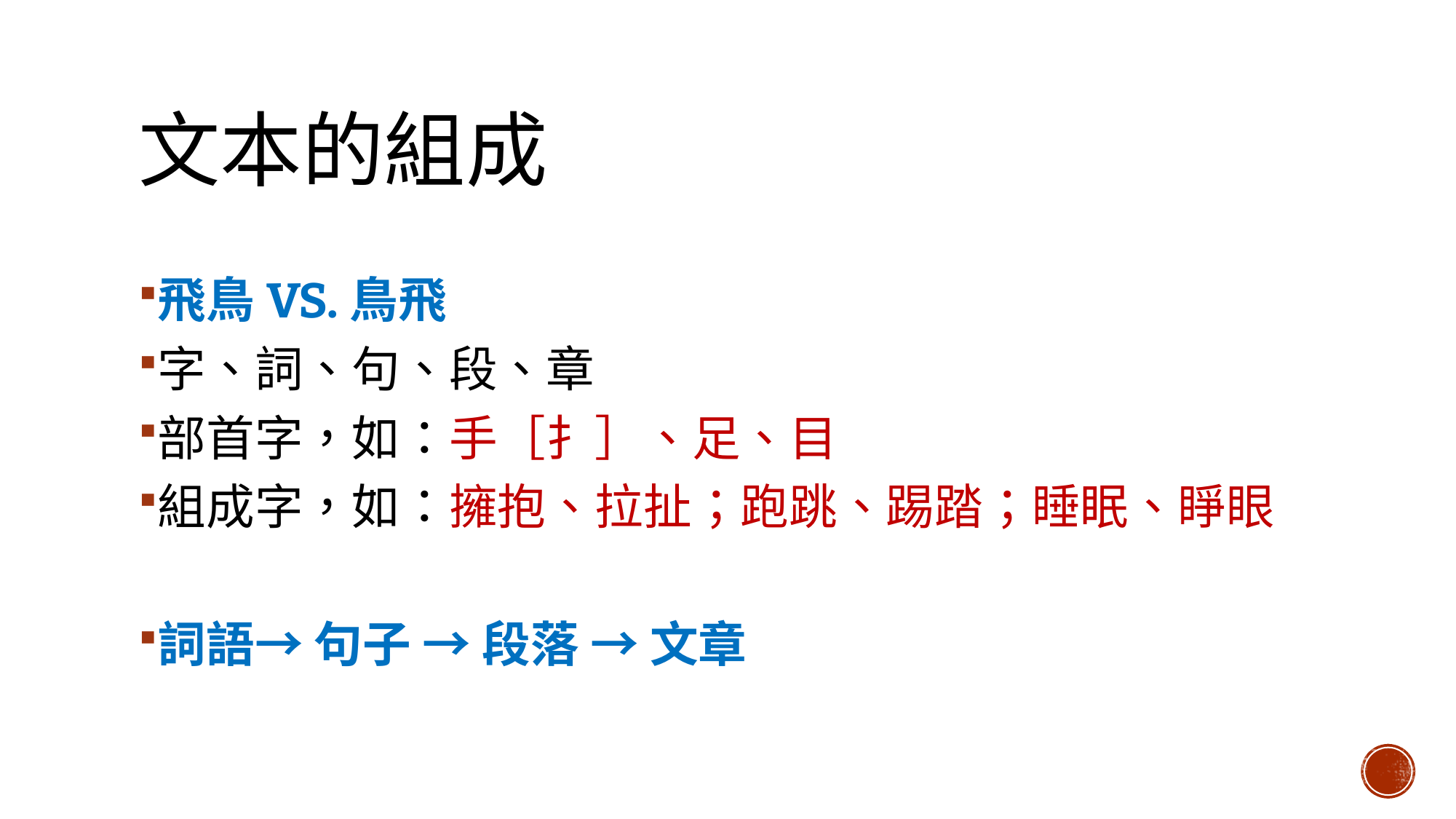

# 文本的組成
飛鳥VS.鳥飛
字、詞、句、段、章
部首字，如：手［扌］、足、目
組成字，如：擁抱、拉扯；跑跳、踢踏；睡眠、睜眼
詞語→ 句子 → 段落 → 文章